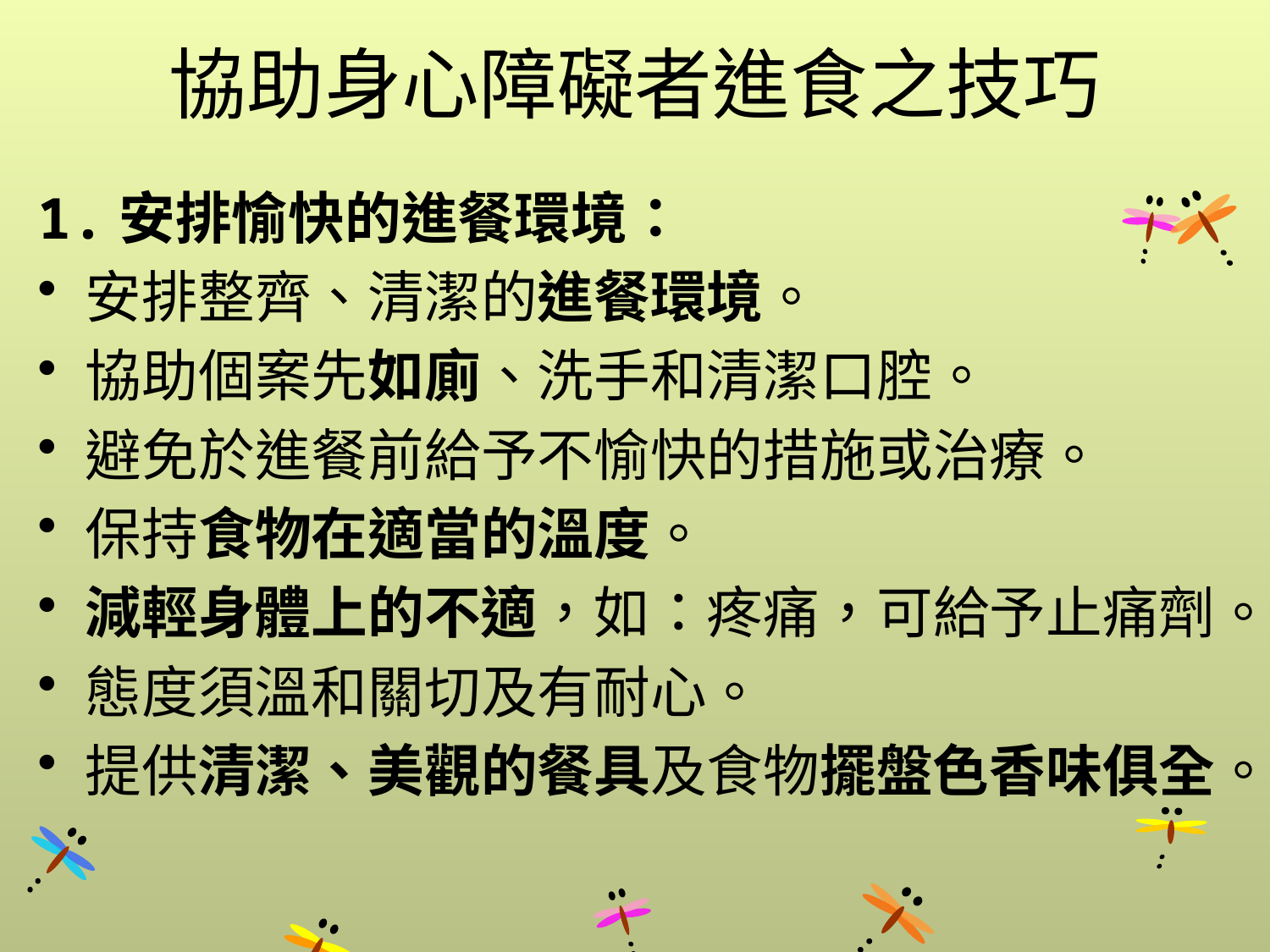

# 協助身心障礙者進食之技巧
1.安排愉快的進餐環境：
安排整齊、清潔的進餐環境。
協助個案先如廁、洗手和清潔口腔。
避免於進餐前給予不愉快的措施或治療。
保持食物在適當的溫度。
減輕身體上的不適，如：疼痛，可給予止痛劑。
態度須溫和關切及有耐心。
提供清潔、美觀的餐具及食物擺盤色香味俱全。